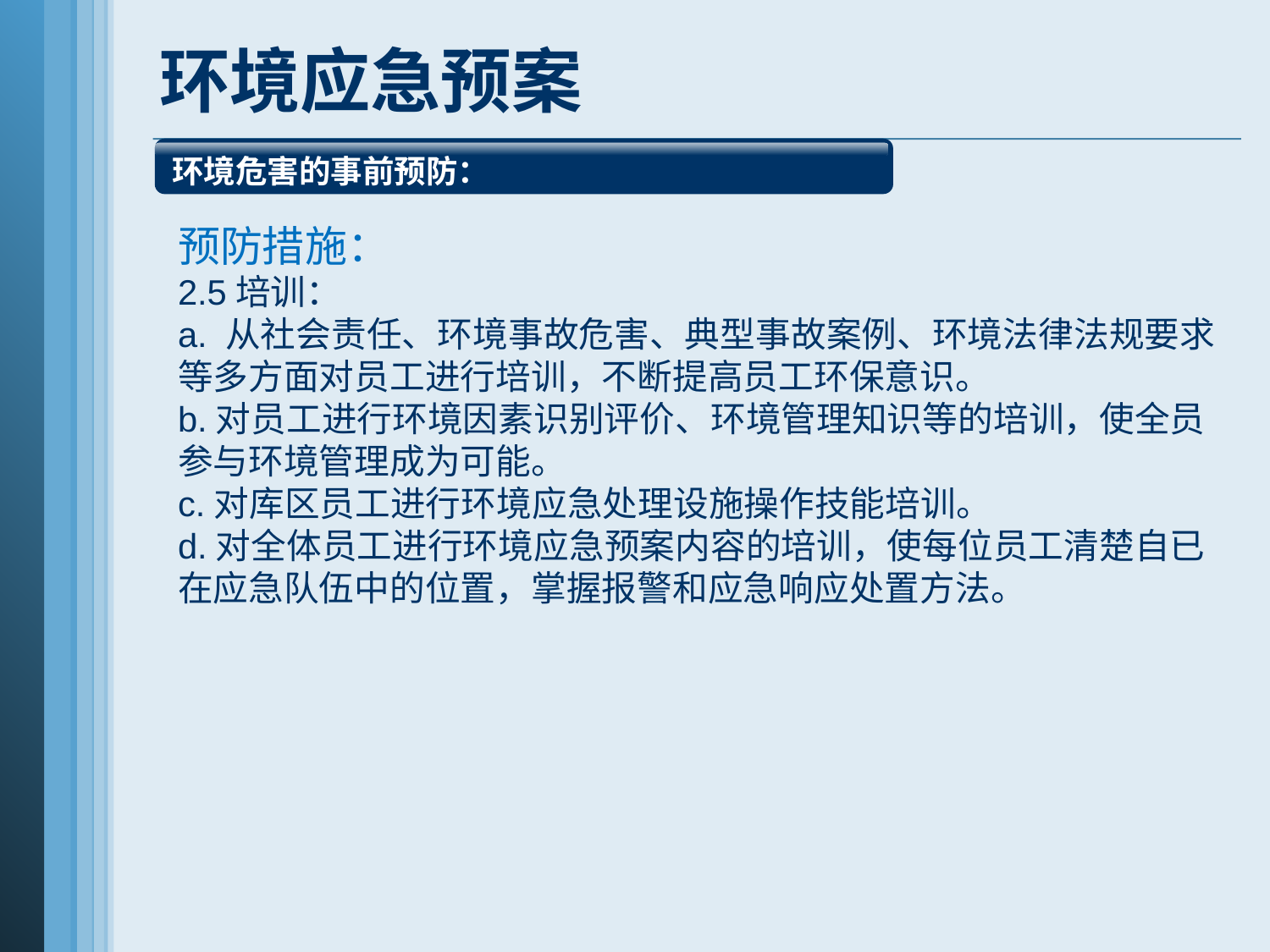

环境应急预案

环境危害的事前预防：
预防措施：
2.5培训：
a. 从社会责任、环境事故危害、典型事故案例、环境法律法规要求等多方面对员工进行培训，不断提高员工环保意识。
b.对员工进行环境因素识别评价、环境管理知识等的培训，使全员参与环境管理成为可能。
c.对库区员工进行环境应急处理设施操作技能培训。
d.对全体员工进行环境应急预案内容的培训，使每位员工清楚自已在应急队伍中的位置，掌握报警和应急响应处置方法。